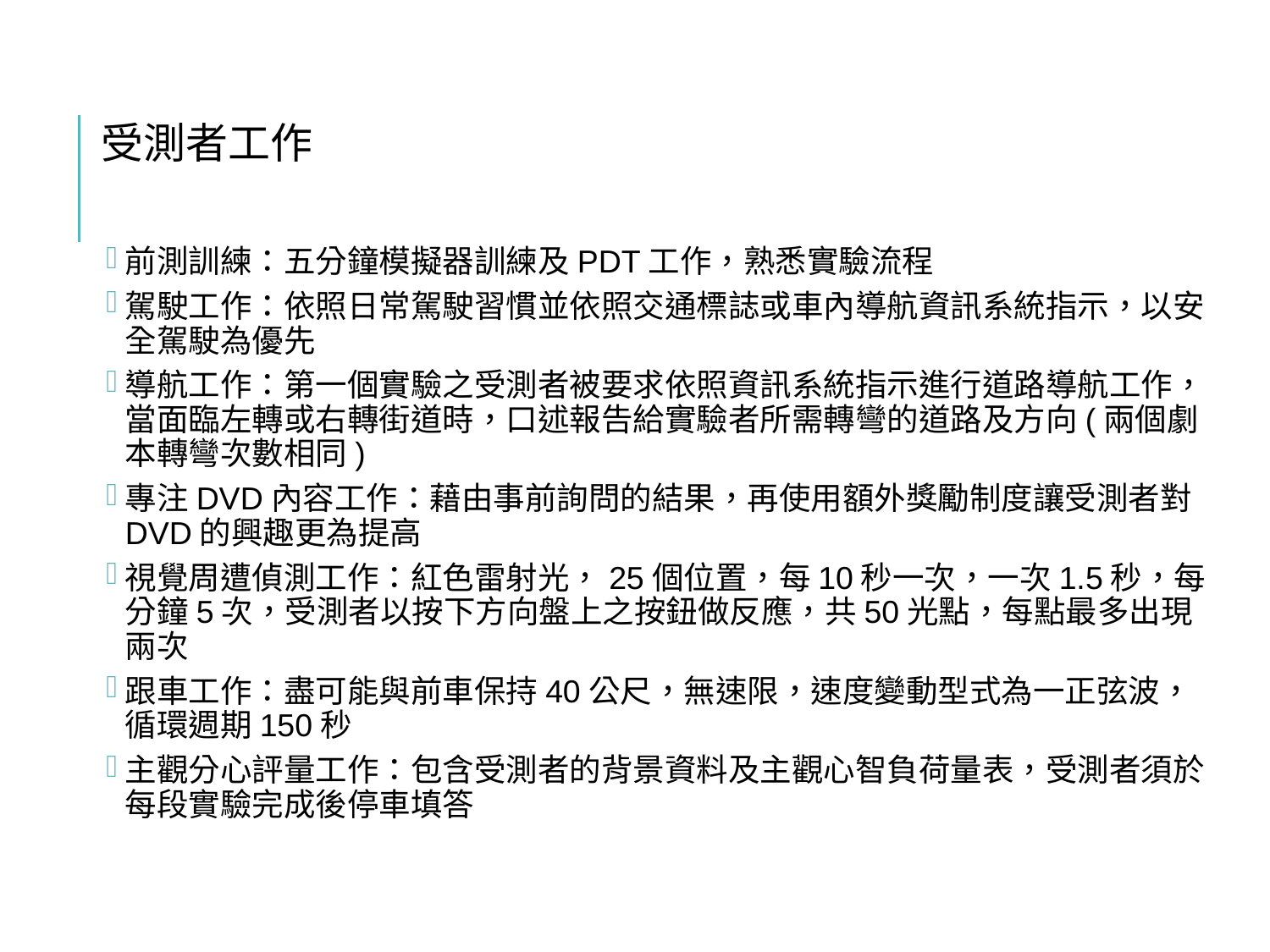

受測者工作

前測訓練：五分鐘模擬器訓練及PDT工作，熟悉實驗流程
駕駛工作：依照日常駕駛習慣並依照交通標誌或車內導航資訊系統指示，以安全駕駛為優先
導航工作：第一個實驗之受測者被要求依照資訊系統指示進行道路導航工作，當面臨左轉或右轉街道時，口述報告給實驗者所需轉彎的道路及方向(兩個劇本轉彎次數相同)
專注DVD內容工作：藉由事前詢問的結果，再使用額外獎勵制度讓受測者對DVD的興趣更為提高
視覺周遭偵測工作：紅色雷射光，25個位置，每10秒一次，一次1.5秒，每分鐘5次，受測者以按下方向盤上之按鈕做反應，共50光點，每點最多出現兩次
跟車工作：盡可能與前車保持40公尺，無速限，速度變動型式為一正弦波，循環週期150秒
主觀分心評量工作：包含受測者的背景資料及主觀心智負荷量表，受測者須於每段實驗完成後停車填答